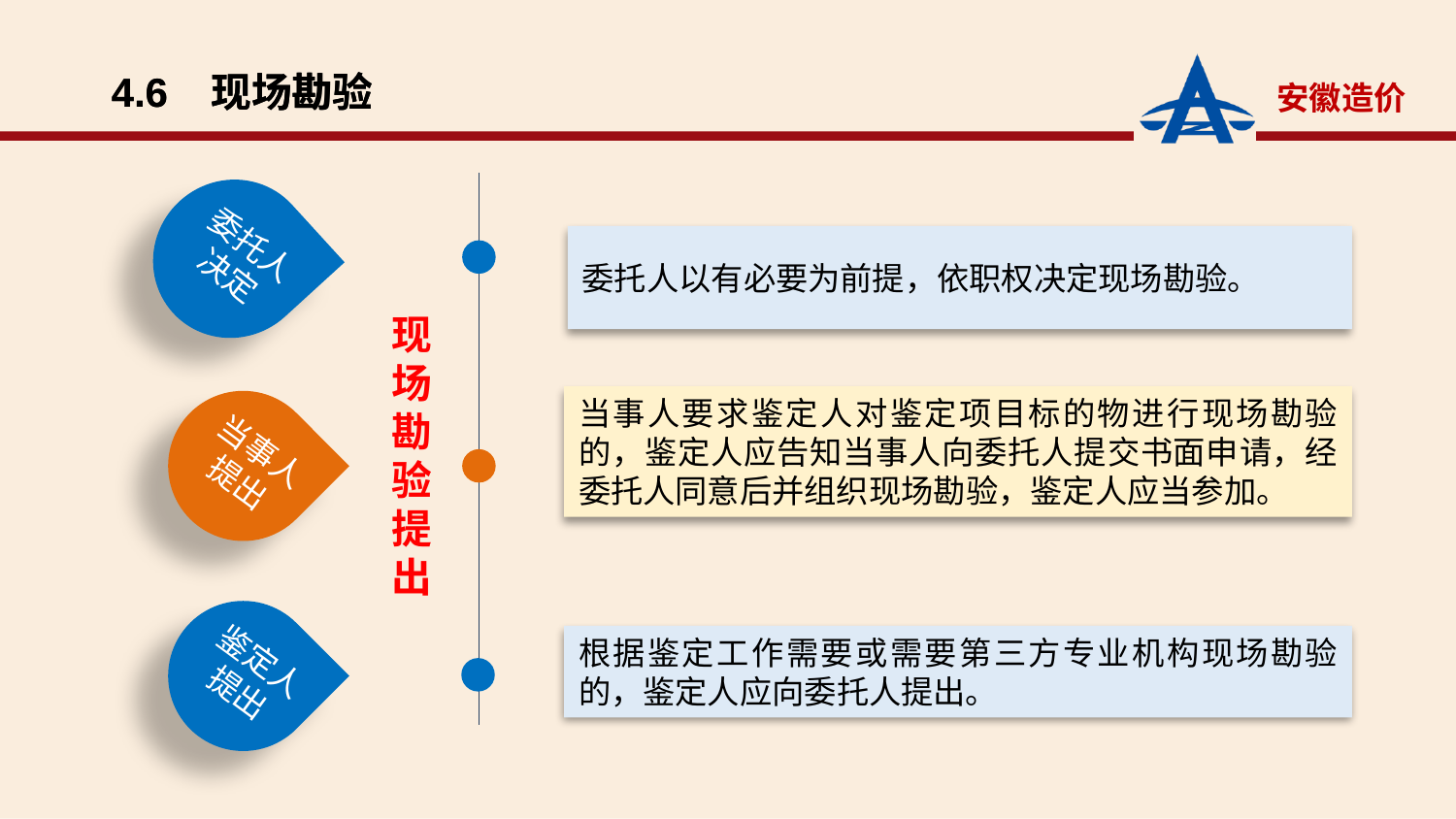

4.6   现场勘验
4.6   现场勘验

委托人决定
委托人以有必要为前提，依职权决定现场勘验。
当事人要求鉴定人对鉴定项目标的物进行现场勘验的，鉴定人应告知当事人向委托人提交书面申请，经委托人同意后并组织现场勘验，鉴定人应当参加。

当事人提出
现场勘验提出

鉴定人提出
根据鉴定工作需要或需要第三方专业机构现场勘验的，鉴定人应向委托人提出。